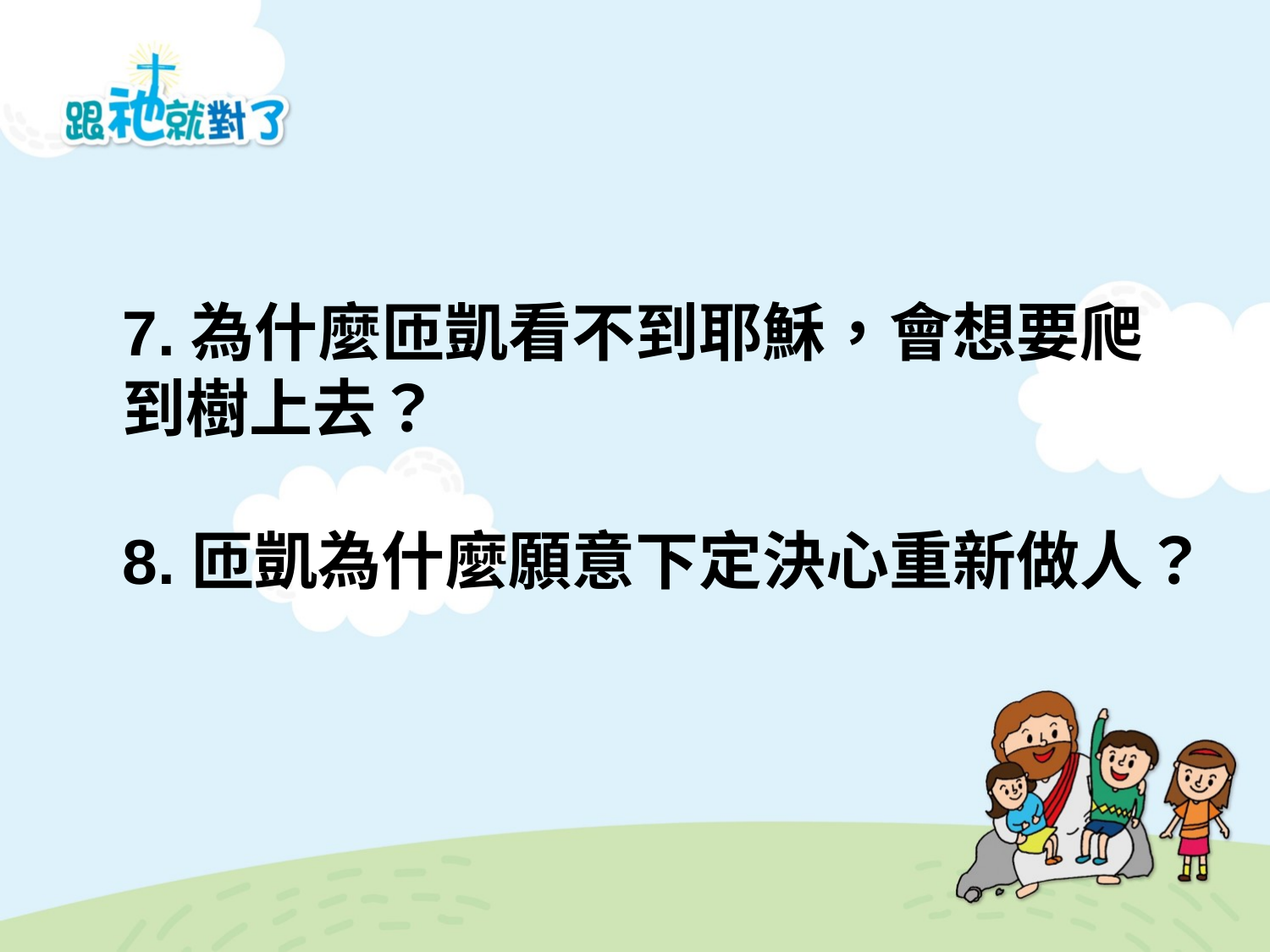

7.為什麼匝凱看不到耶穌，會想要爬到樹上去？

8.匝凱為什麼願意下定決心重新做人？